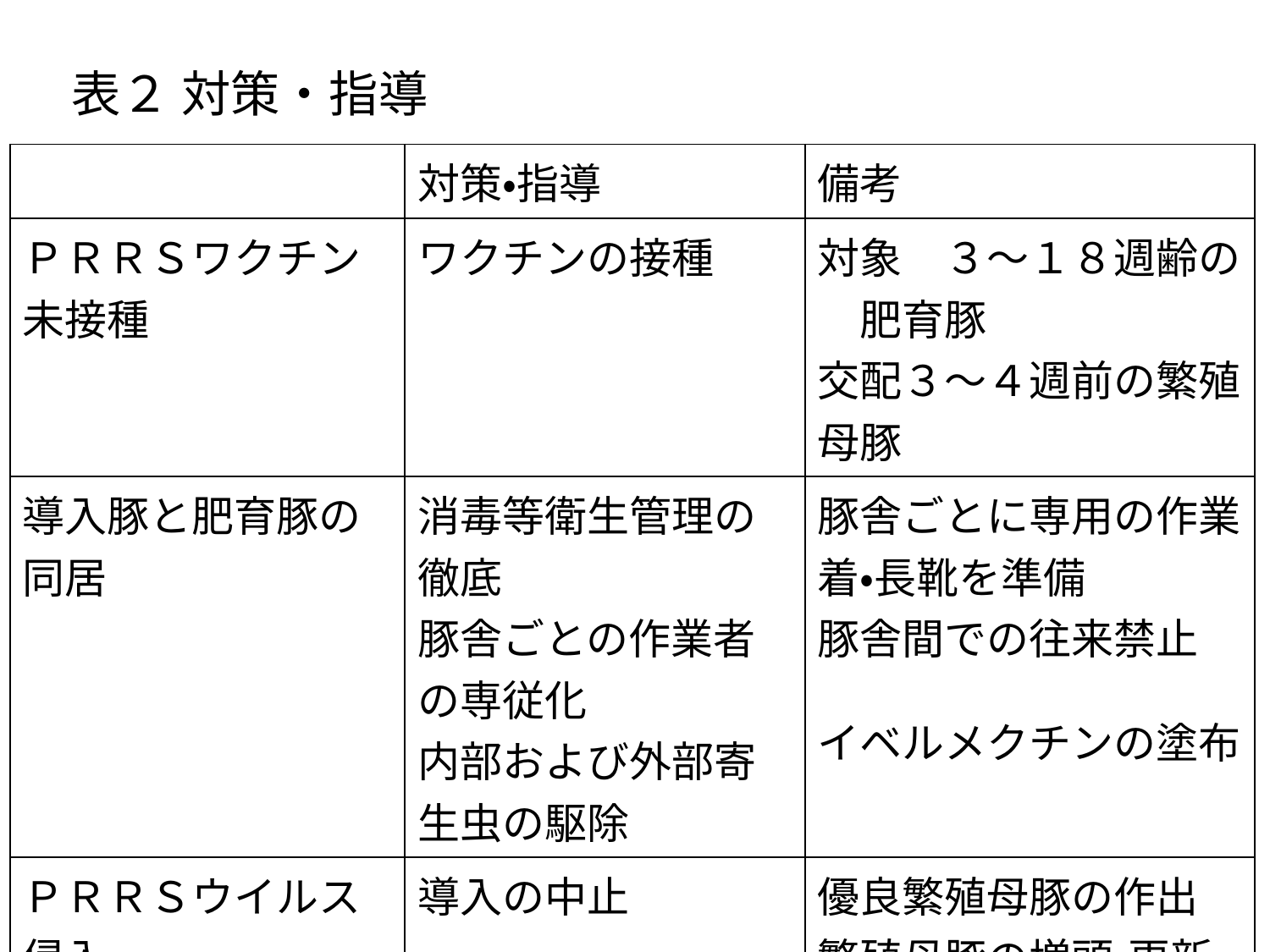

表２ 対策・指導
|  | 対策・指導 | 備考 |
| --- | --- | --- |
| ＰＲＲＳワクチン未接種 | ワクチンの接種 | 対象　３～１８週齢の　肥育豚 交配３～４週前の繁殖母豚 |
| 導入豚と肥育豚の同居 | 消毒等衛生管理の徹底 豚舎ごとの作業者の専従化 内部および外部寄生虫の駆除 | 豚舎ごとに専用の作業着・長靴を準備 豚舎間での往来禁止 イベルメクチンの塗布 |
| ＰＲＲＳウイルス侵入 | 導入の中止 | 優良繁殖母豚の作出 繁殖母豚の増頭・更新 的確な発情の発見 |